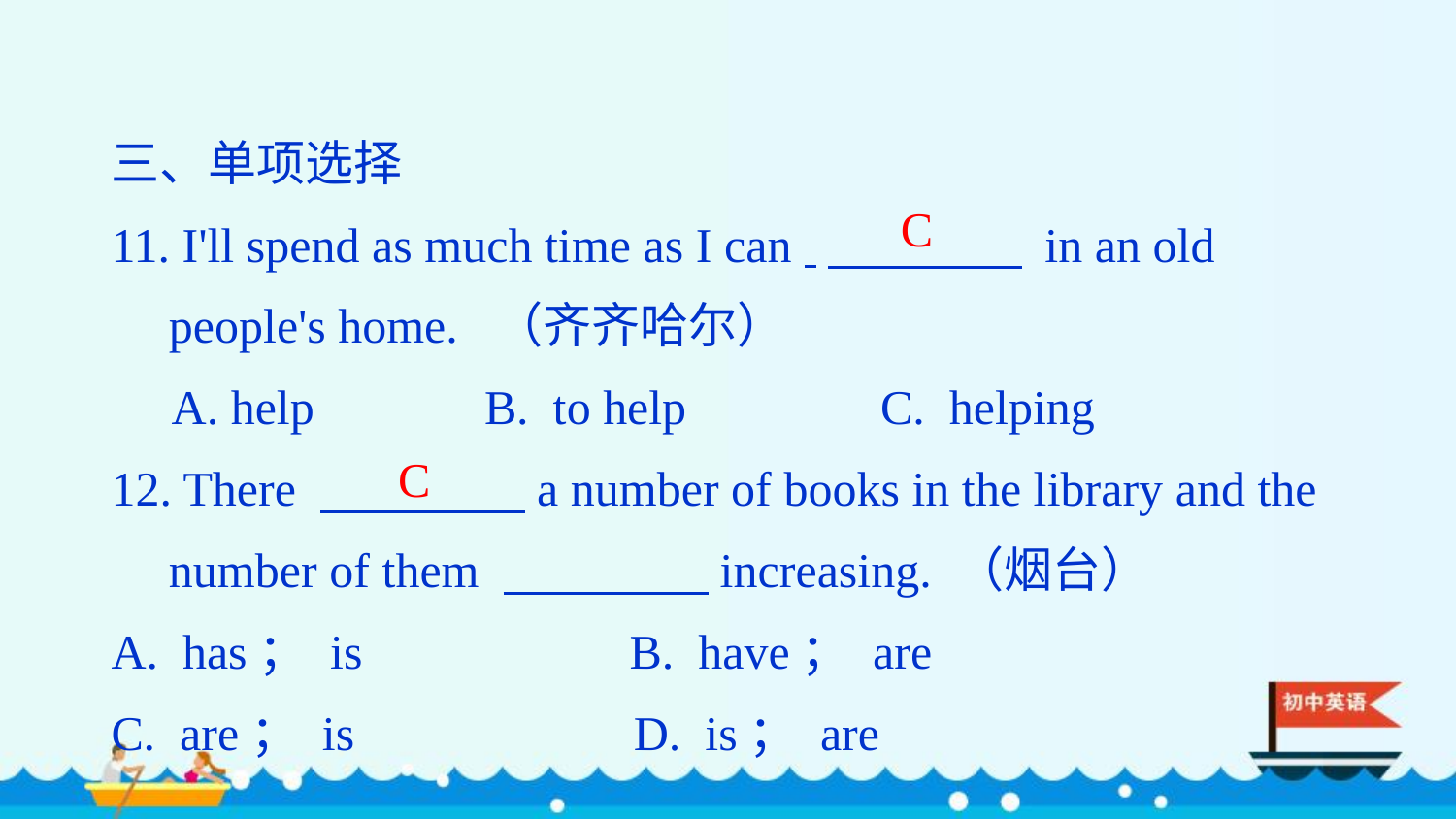

三、单项选择
11. I'll spend as much time as I can  　　　　 in an old people's home.  （齐齐哈尔）
　A. help              B.  to help                C.  helping
12. There 　　　　 a number of books in the library and the number of them 　　　　 increasing. （烟台）
A.  has； is                      B.  have； are
C.  are； is                       D.  is； are
C
C